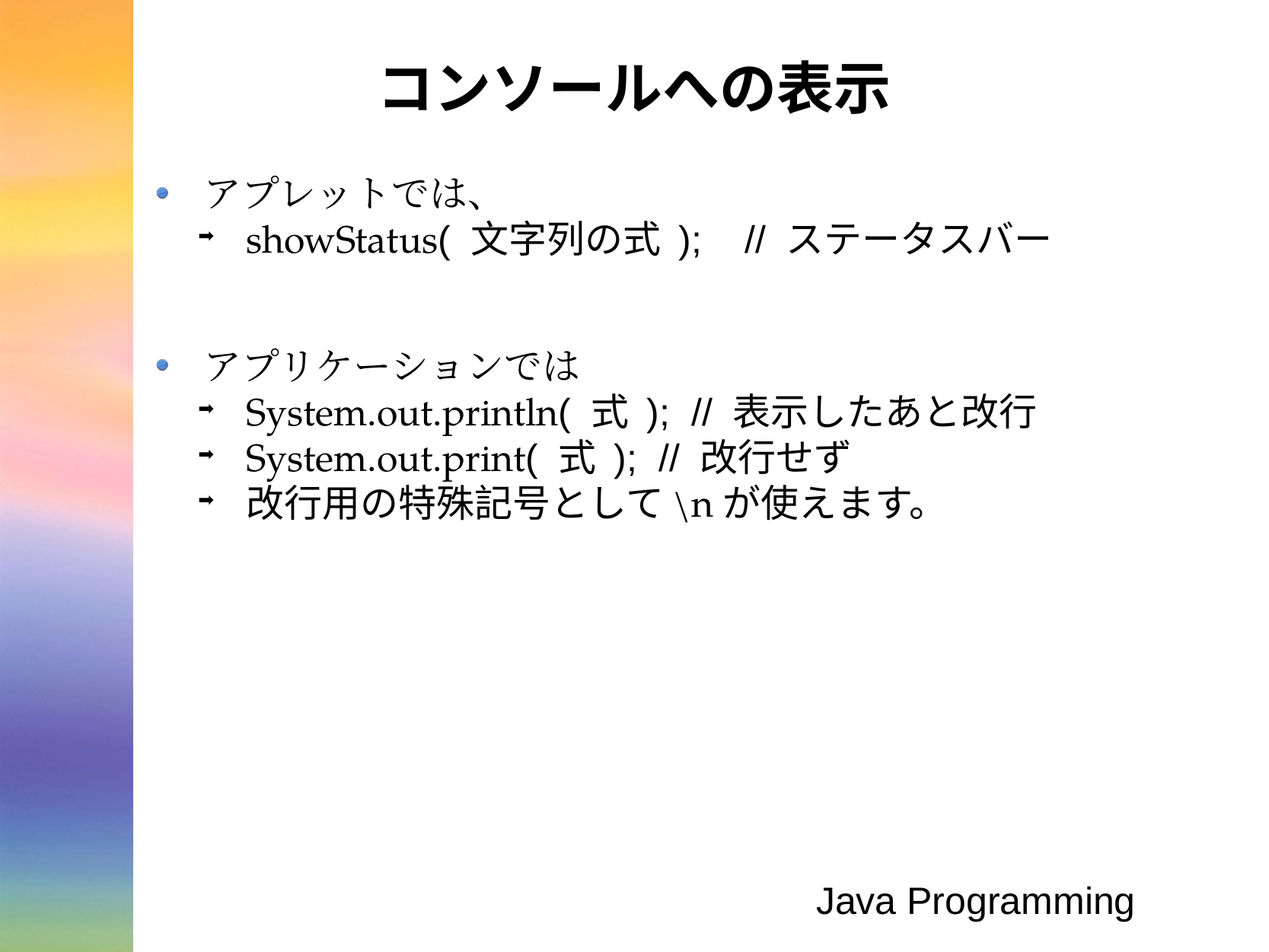

# コンソールへの表示
アプレットでは、
showStatus( 文字列の式 );    // ステータスバー

アプリケーションでは
System.out.println( 式 );  // 表示したあと改行
System.out.print( 式 );  // 改行せず
改行用の特殊記号として\nが使えます。